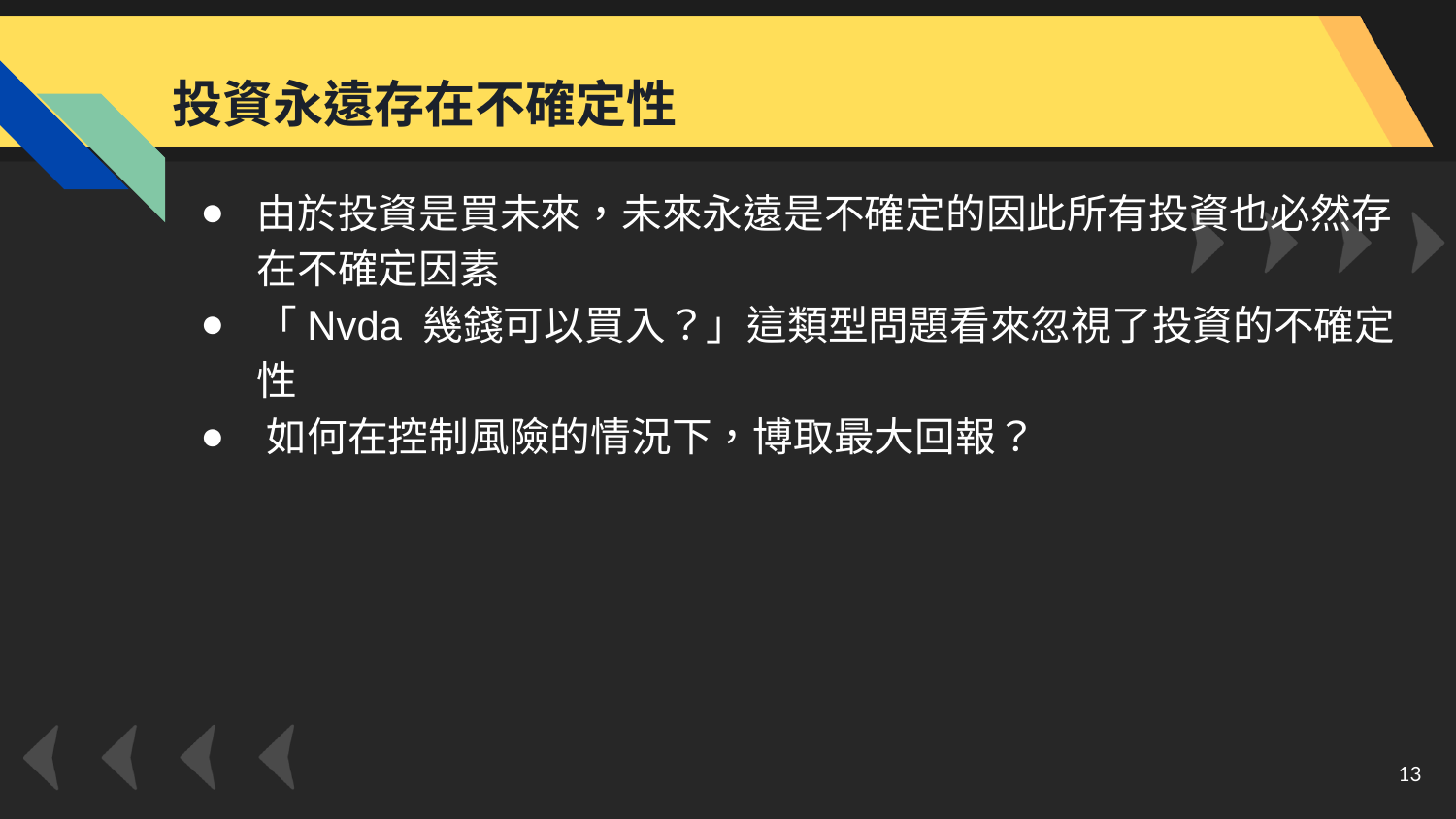

投資永遠存在不確定性

由於投資是買未來，未來永遠是不確定的因此所有投資也必然存在不確定因素
「Nvda 幾錢可以買入？」這類型問題看來忽視了投資的不確定性
⁠如何在控制風險的情況下，博取最大回報？

13